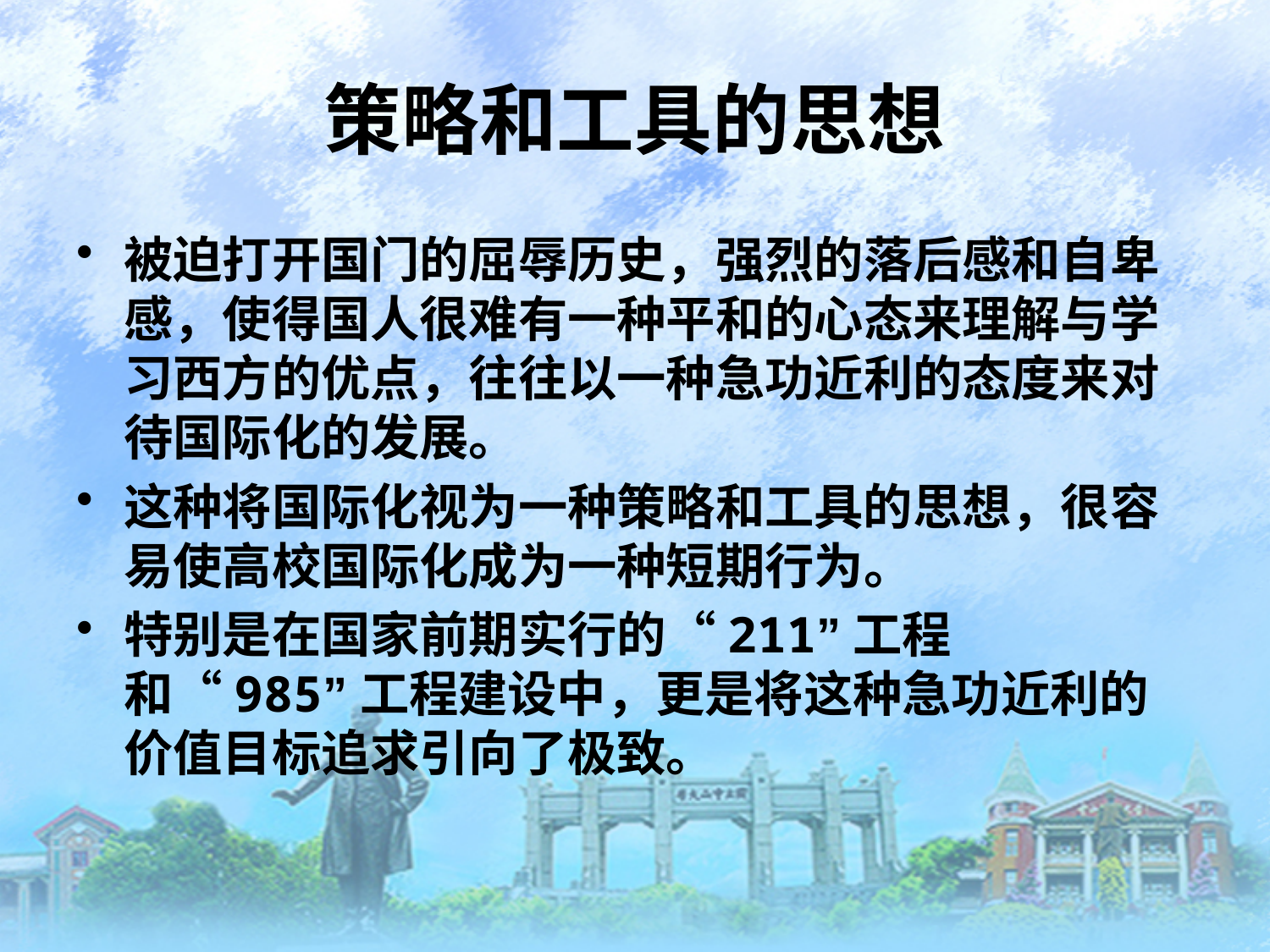

# 策略和工具的思想
被迫打开国门的屈辱历史，强烈的落后感和自卑感，使得国人很难有一种平和的心态来理解与学习西方的优点，往往以一种急功近利的态度来对待国际化的发展。
这种将国际化视为一种策略和工具的思想，很容易使高校国际化成为一种短期行为。
特别是在国家前期实行的“211”工程和“985”工程建设中，更是将这种急功近利的价值目标追求引向了极致。